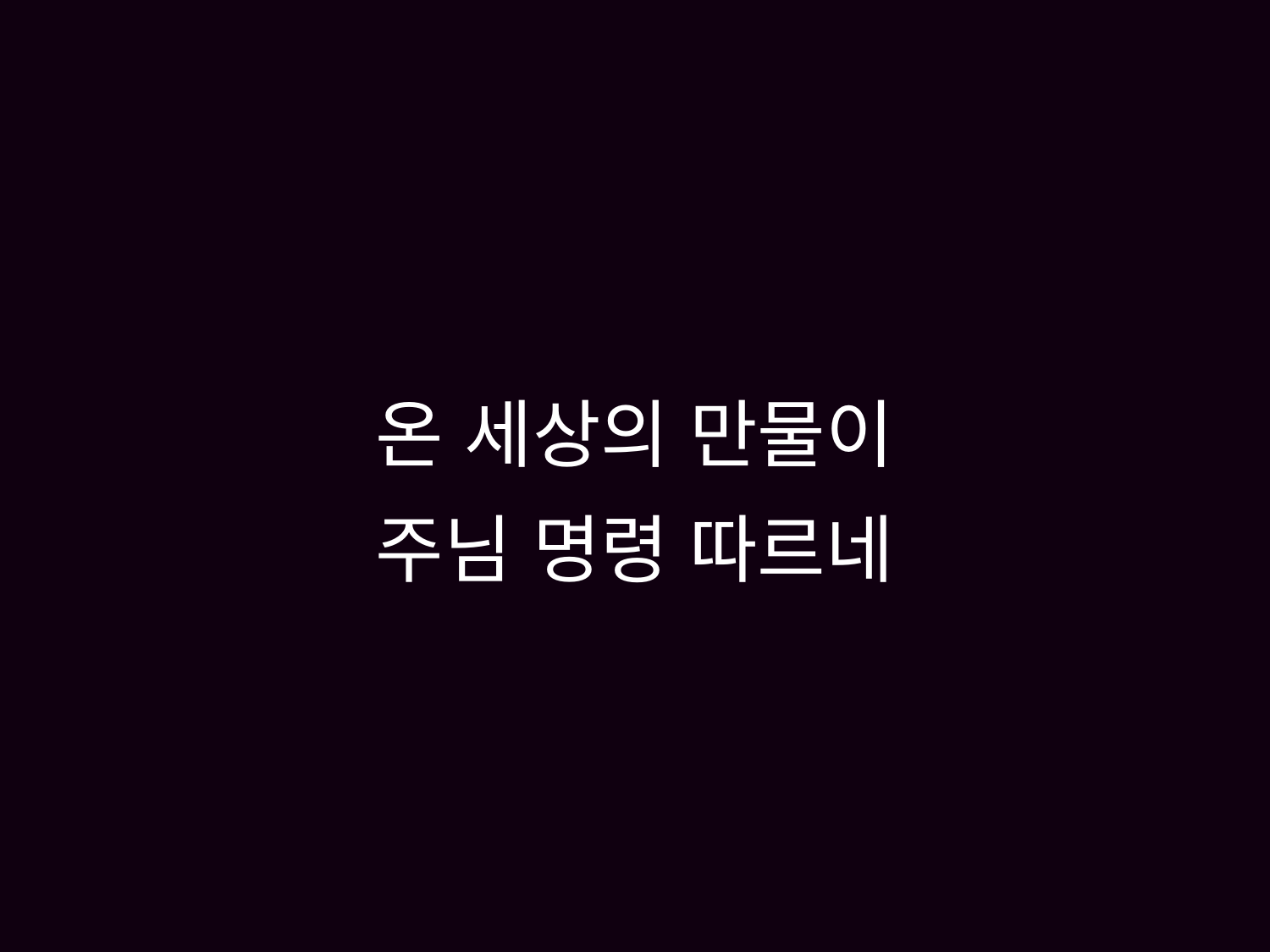

# 온 세상의 만물이 주님 명령 따르네